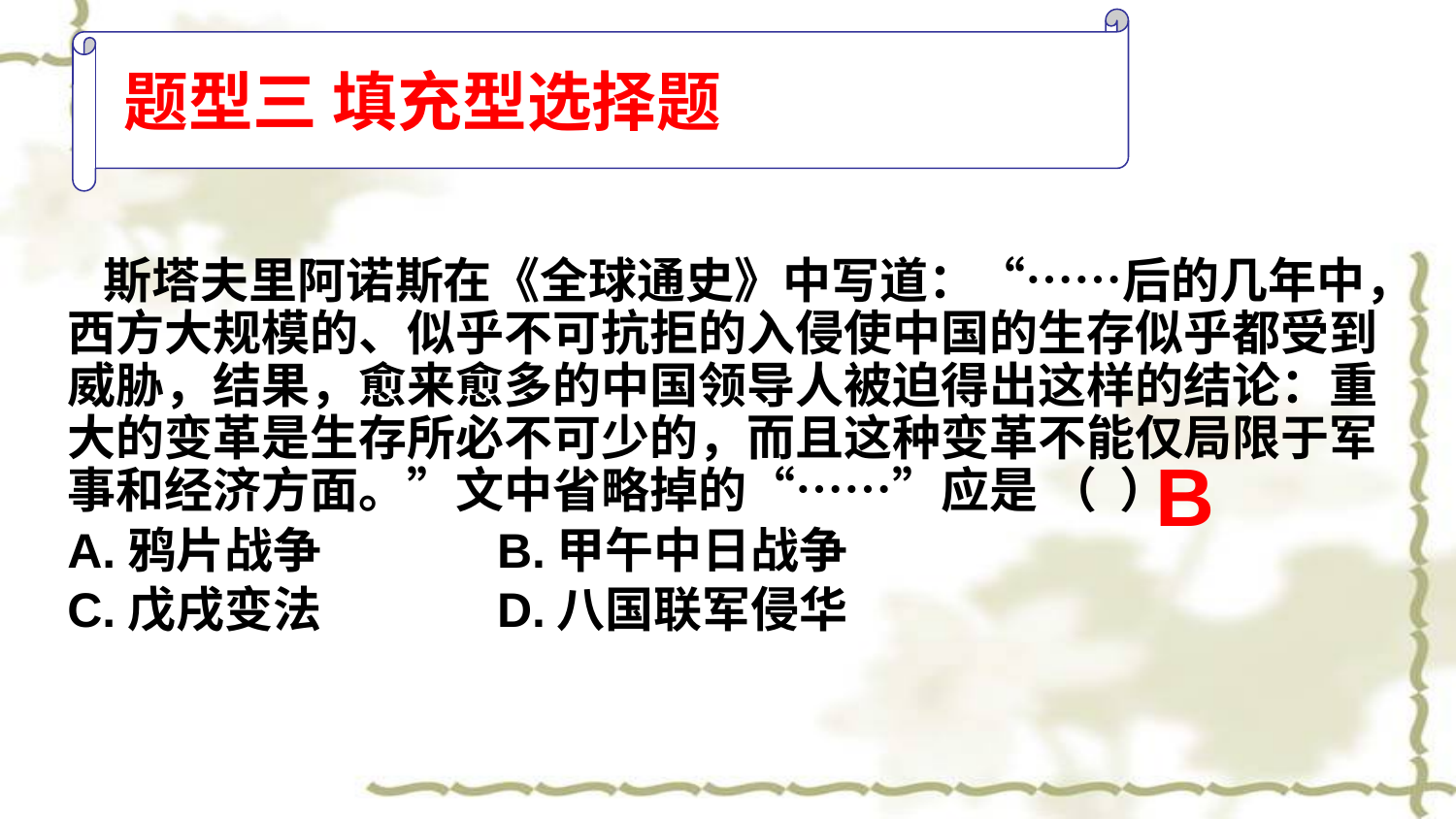

# 题型三 填充型选择题
      斯塔夫里阿诺斯在《全球通史》中写道：“……后的几年中，西方大规模的、似乎不可抗拒的入侵使中国的生存似乎都受到威胁，结果，愈来愈多的中国领导人被迫得出这样的结论：重大的变革是生存所必不可少的，而且这种变革不能仅局限于军事和经济方面。”文中省略掉的“……”应是 （  ）
   A.鸦片战争               B.甲午中日战争
   C.戊戌变法               D.八国联军侵华
B